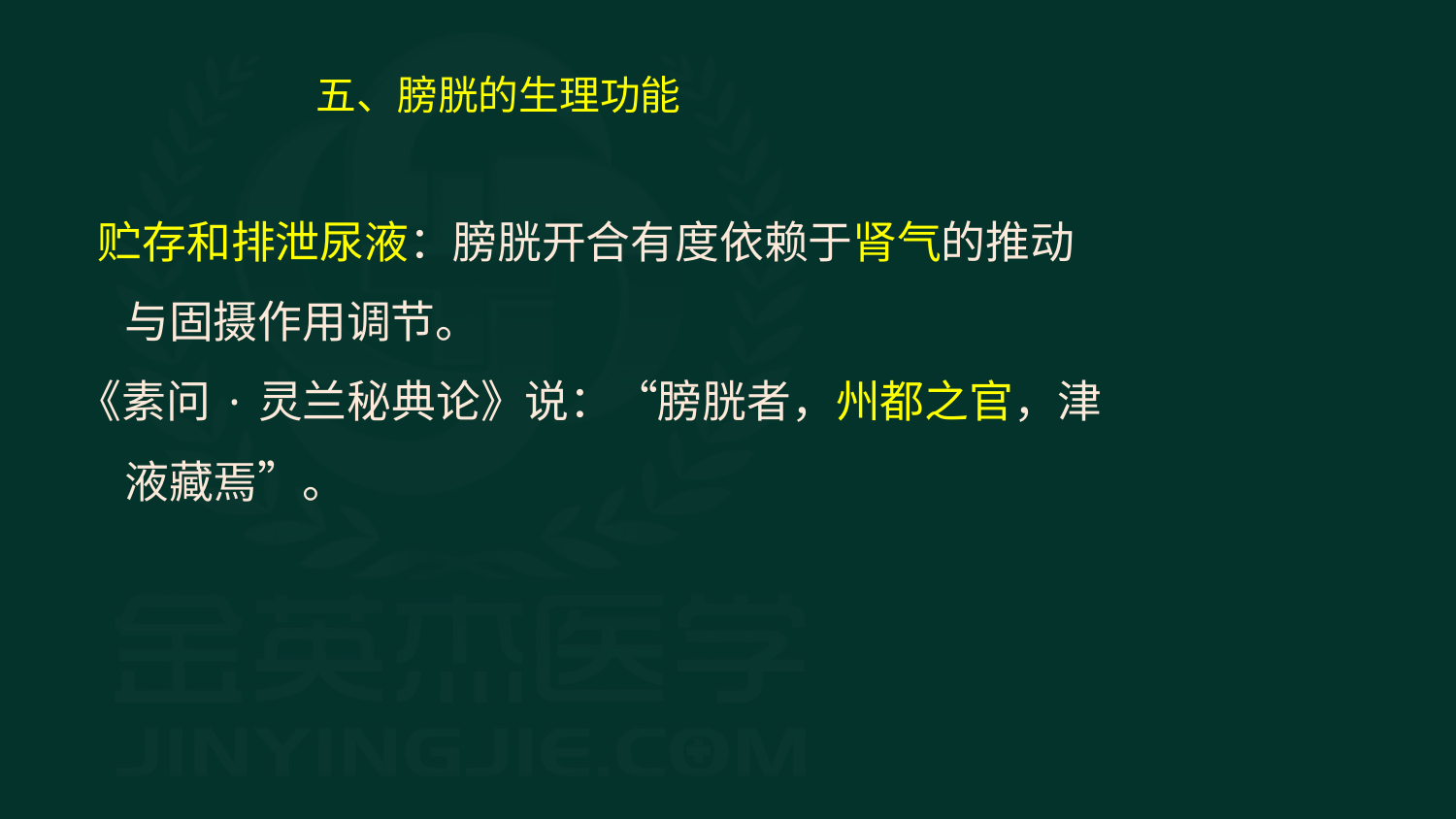

五、膀胱的生理功能

 贮存和排泄尿液：膀胱开合有度依赖于肾气的推动与固摄作用调节。
《素问·灵兰秘典论》说：“膀胱者，州都之官，津液藏焉”。